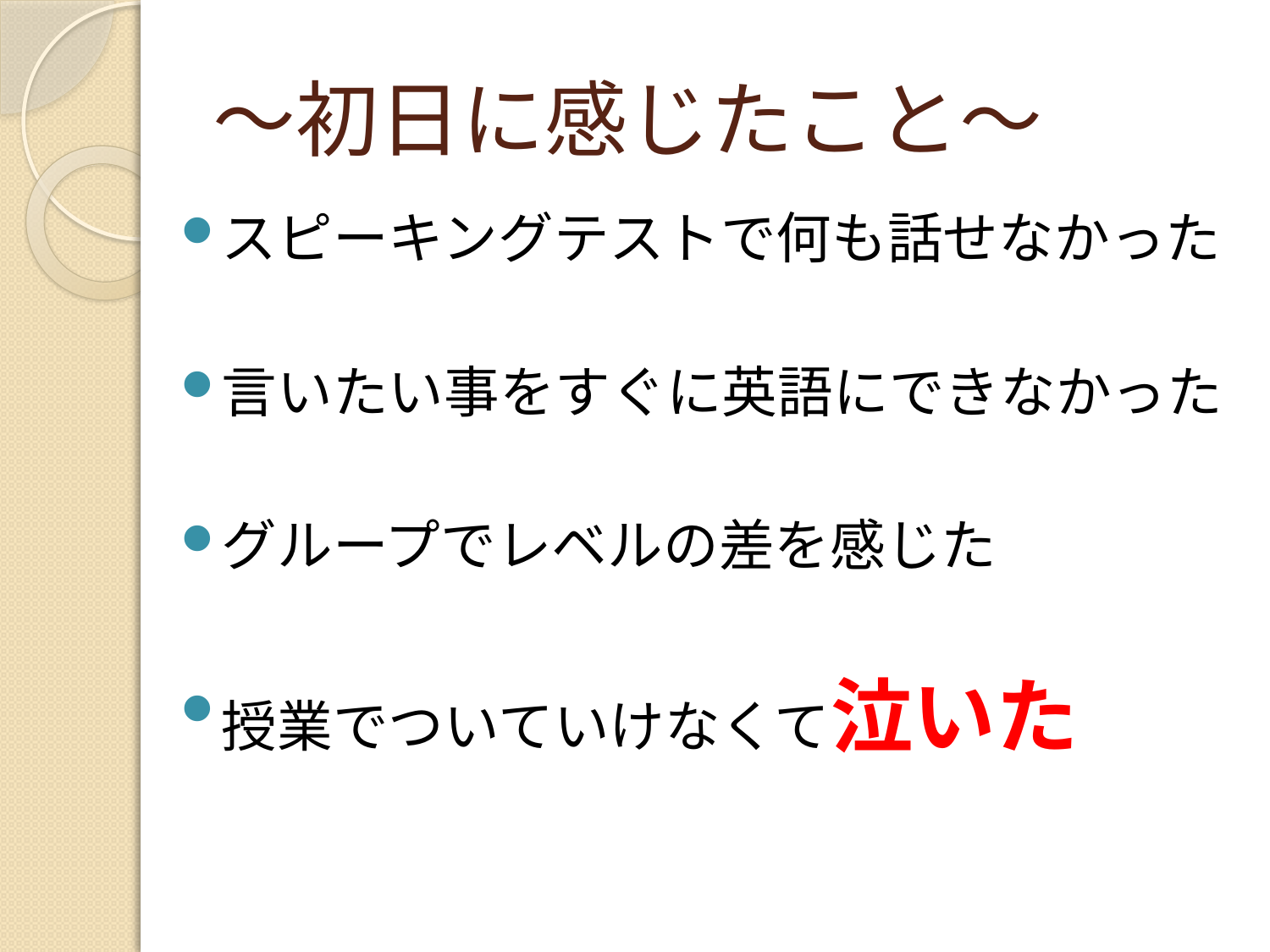

# ～初日に感じたこと～
スピーキングテストで何も話せなかった

言いたい事をすぐに英語にできなかった

グループでレベルの差を感じた

授業でついていけなくて泣いた